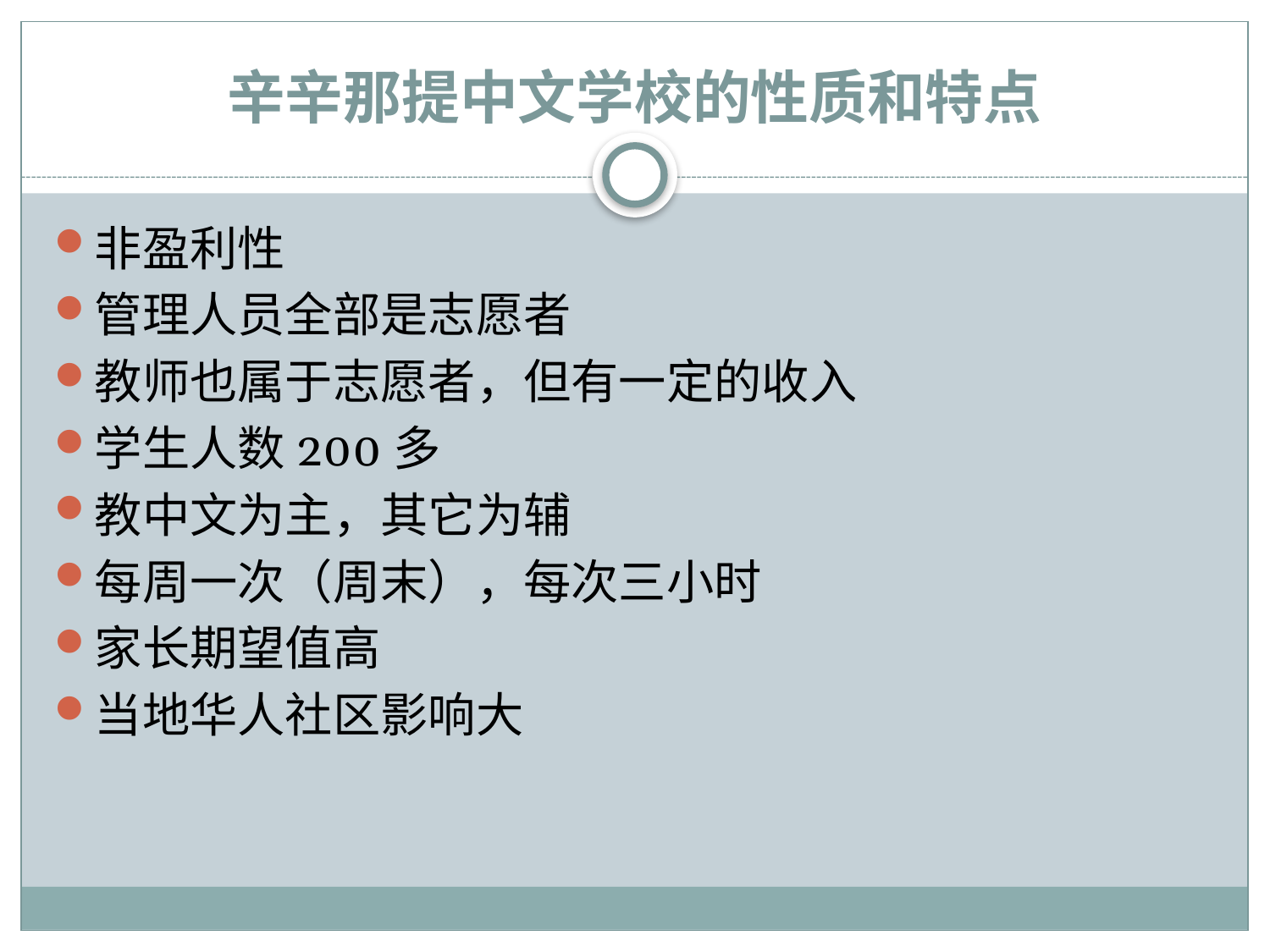

# 辛辛那提中文学校的性质和特点
非盈利性
管理人员全部是志愿者
教师也属于志愿者，但有一定的收入
学生人数200多
教中文为主，其它为辅
每周一次（周末），每次三小时
家长期望值高
当地华人社区影响大